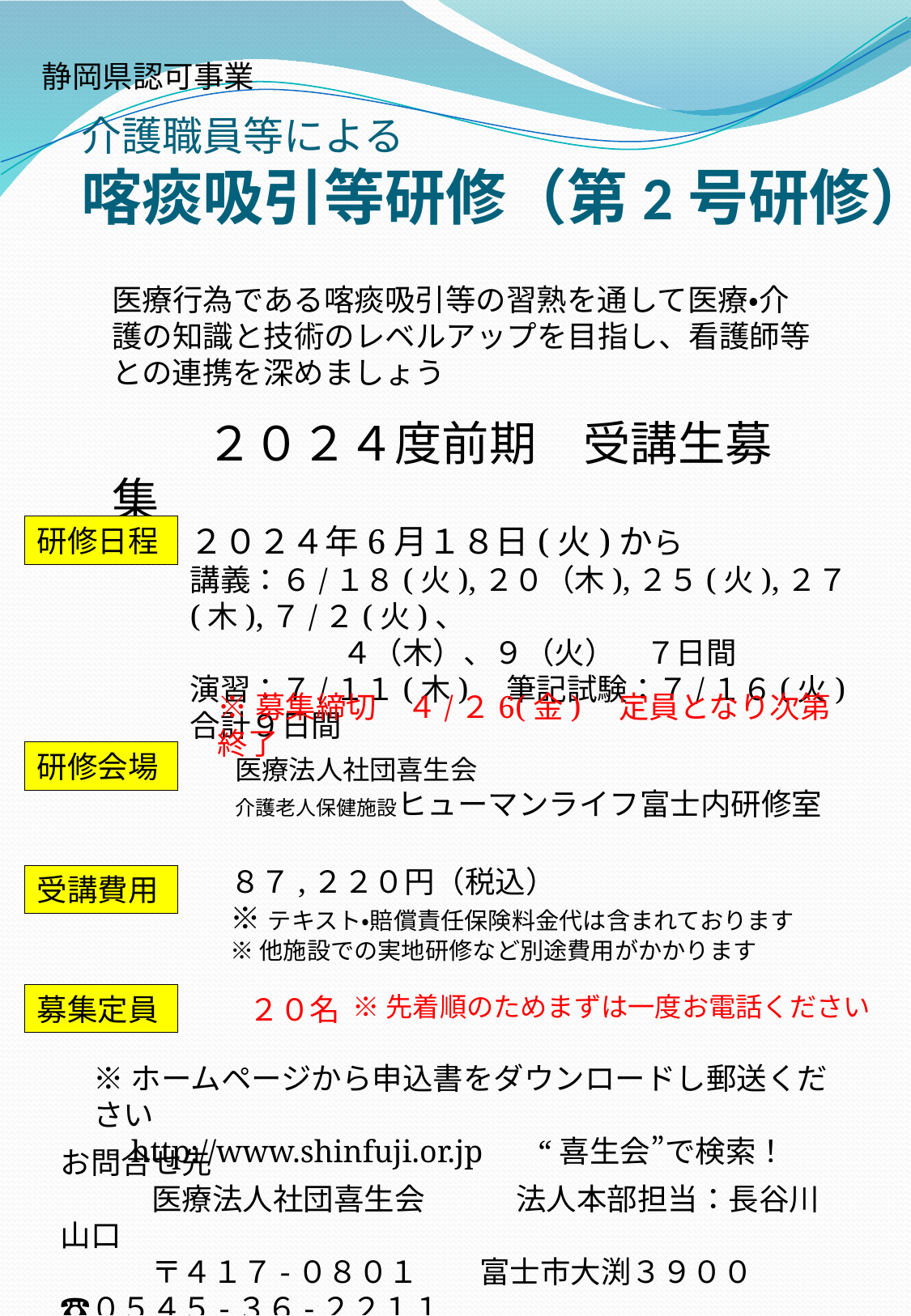

静岡県認可事業
# 介護職員等による
喀痰吸引等研修（第2号研修）
医療行為である喀痰吸引等の習熟を通して医療・介護の知識と技術のレベルアップを目指し、看護師等との連携を深めましょう
　　２０２４度前期　受講生募集

２０２４年6月１８日(火)から
講義：６/１８(火),２０（木),２５(火),２７(木),７/２(火)、
　　　　　４（木）、９（火）　７日間
演習：７/１１(木)　筆記試験：７/１６(火)　合計９日間

研修日程
※募集締切　４/２6(金)　定員となり次第終了
研修会場
医療法人社団喜生会
介護老人保健施設ヒューマンライフ富士内研修室

８７,２２０円（税込）
※テキスト・賠償責任保険料金代は含まれております
※他施設での実地研修など別途費用がかかります
受講費用
募集定員
２０名
※先着順のためまずは一度お電話ください
※ホームページから申込書をダウンロードし郵送ください
　http://www.shinfuji.or.jp       “喜生会”で検索！
お問合せ先
　　　医療法人社団喜生会　　　法人本部担当：長谷川　山口
　　　〒４１７-０８０１　　富士市大渕３９００　　　☎０５４５-３６-２２１１
　　　　　　　　　　　　　　　　　　　　　　　　　　　FAX　　３５-５１５４